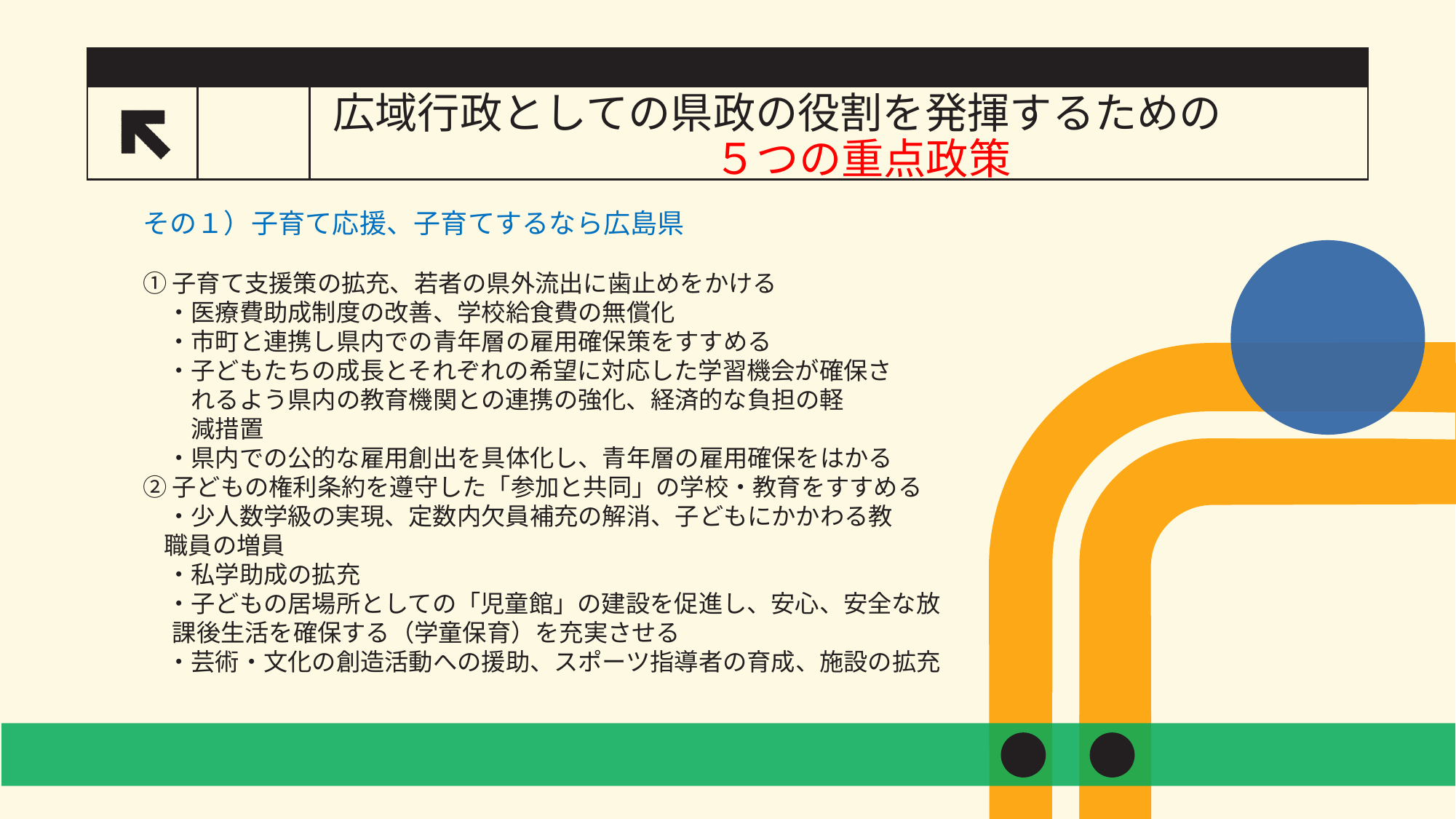

# 広域行政としての県政の役割を発揮するための 　　　　　　　　　５つの重点政策

その１）子育て応援、子育てするなら広島県

①子育て支援策の拡充、若者の県外流出に歯止めをかける
　・医療費助成制度の改善、学校給食費の無償化
　・市町と連携し県内での青年層の雇用確保策をすすめる
　・子どもたちの成長とそれぞれの希望に対応した学習機会が確保さ
　　れるよう県内の教育機関との連携の強化、経済的な負担の軽
　　減措置
　・県内での公的な雇用創出を具体化し、青年層の雇用確保をはかる
②子どもの権利条約を遵守した「参加と共同」の学校・教育をすすめる
　・少人数学級の実現、定数内欠員補充の解消、子どもにかかわる教
   職員の増員
　・私学助成の拡充
　・子どもの居場所としての「児童館」の建設を促進し、安心、安全な放
　 課後生活を確保する（学童保育）を充実させる
　・芸術・文化の創造活動への援助、スポーツ指導者の育成、施設の拡充